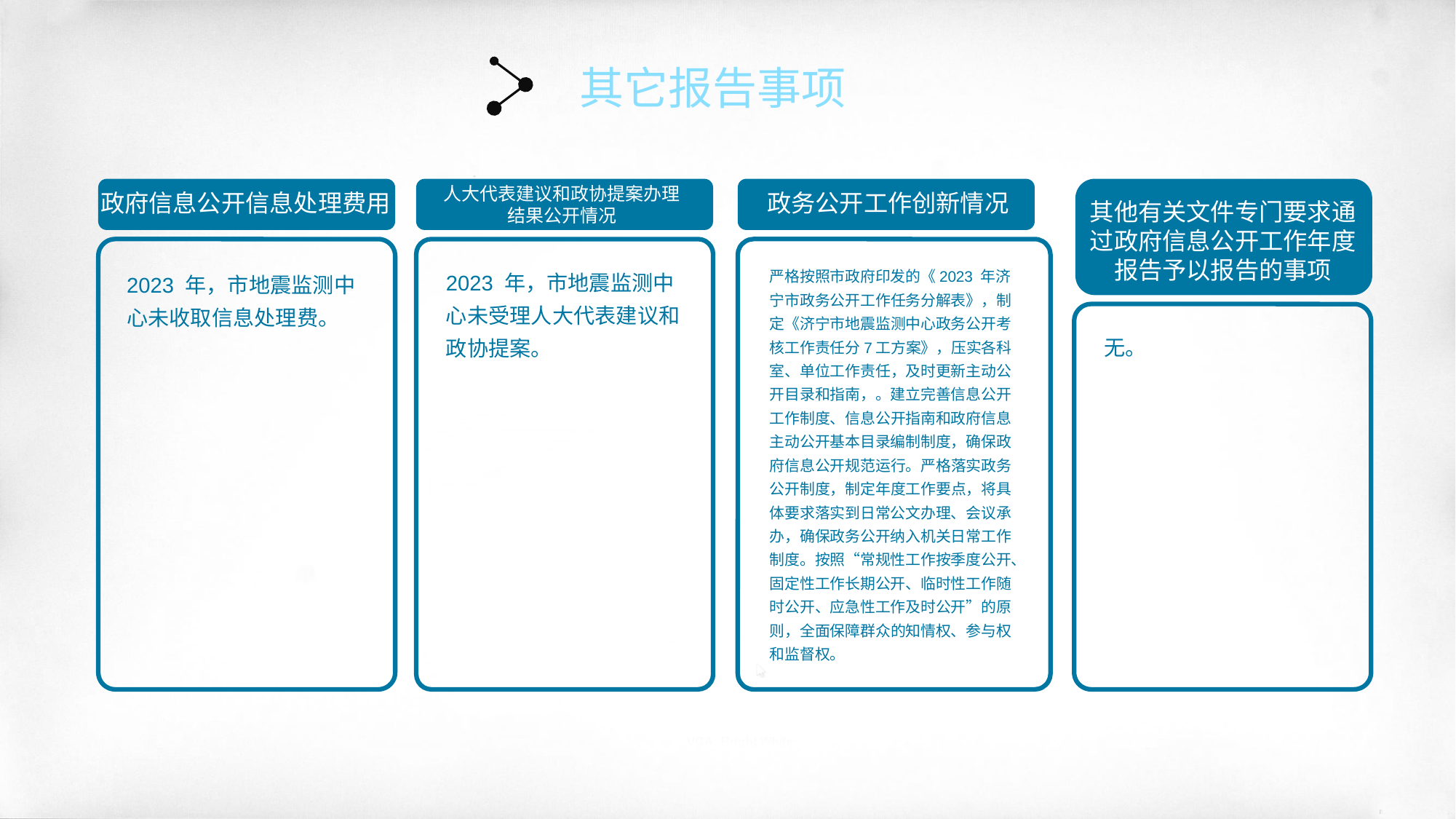

其它报告事项
人大代表建议和政协提案办理结果公开情况

政务公开工作创新情况
政府信息公开信息处理费用
其他有关文件专门要求通过政府信息公开工作年度报告予以报告的事项

2023 年，市地震监测中心未受理人大代表建议和政协提案。
严格按照市政府印发的《2023 年济宁市政务公开工作任务分解表》，制定《济宁市地震监测中心政务公开考核工作责任分7工方案》，压实各科室、单位工作责任，及时更新主动公开目录和指南，。建立完善信息公开工作制度、信息公开指南和政府信息主动公开基本目录编制制度，确保政府信息公开规范运行。严格落实政务公开制度，制定年度工作要点，将具体要求落实到日常公文办理、会议承办，确保政务公开纳入机关日常工作制度。按照“常规性工作按季度公开、固定性工作长期公开、临时性工作随时公开、应急性工作及时公开”的原则，全面保障群众的知情权、参与权和监督权。
2023 年，市地震监测中心未收取信息处理费。

无。